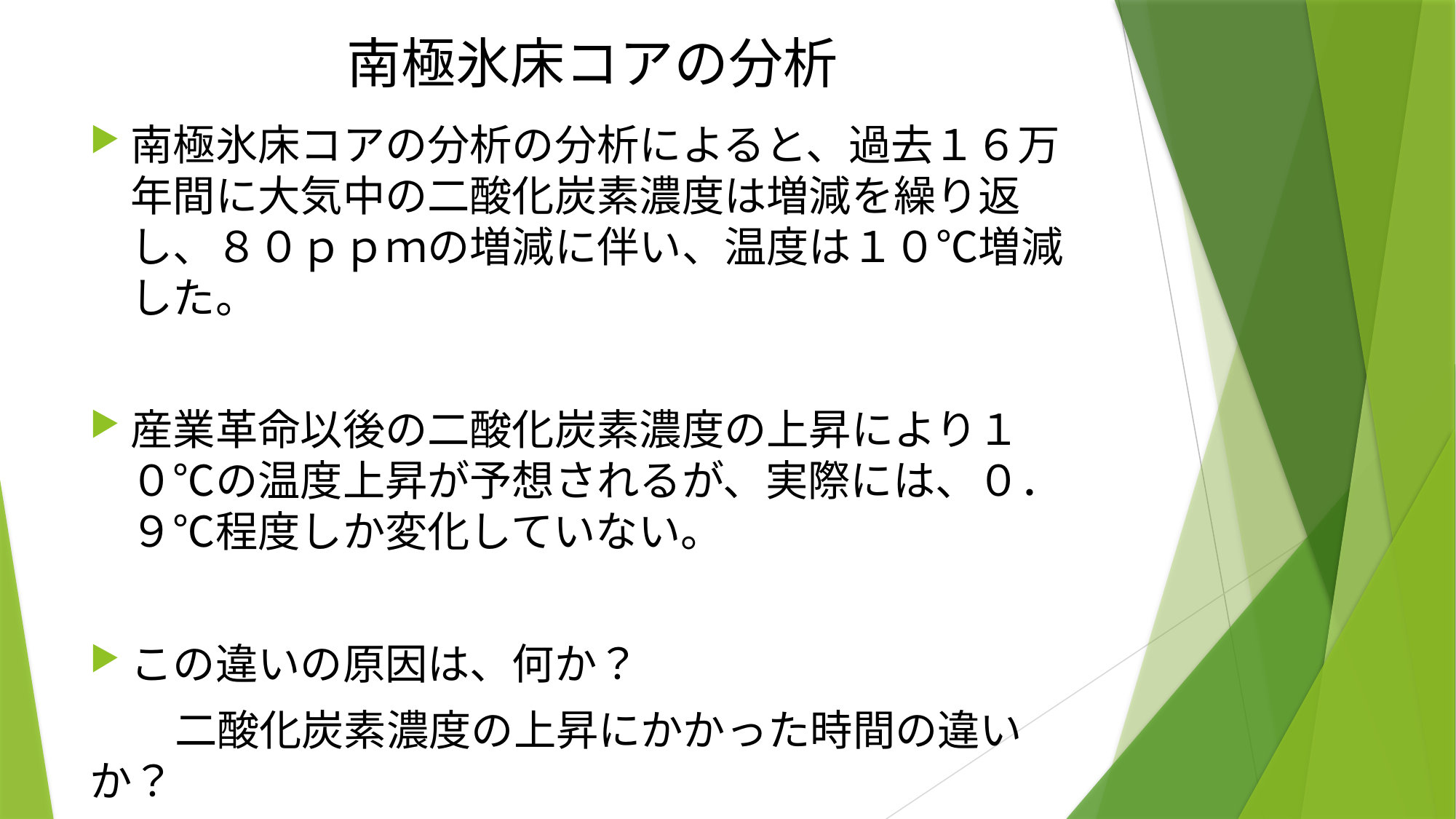

# 南極氷床コアの分析
南極氷床コアの分析の分析によると、過去１６万年間に大気中の二酸化炭素濃度は増減を繰り返し、８０ｐｐｍの増減に伴い、温度は１０℃増減した。

産業革命以後の二酸化炭素濃度の上昇により１０℃の温度上昇が予想されるが、実際には、０．９℃程度しか変化していない。

この違いの原因は、何か？
　　二酸化炭素濃度の上昇にかかった時間の違いか？
　　この議論には、火山や温泉の効果が含まれていない。